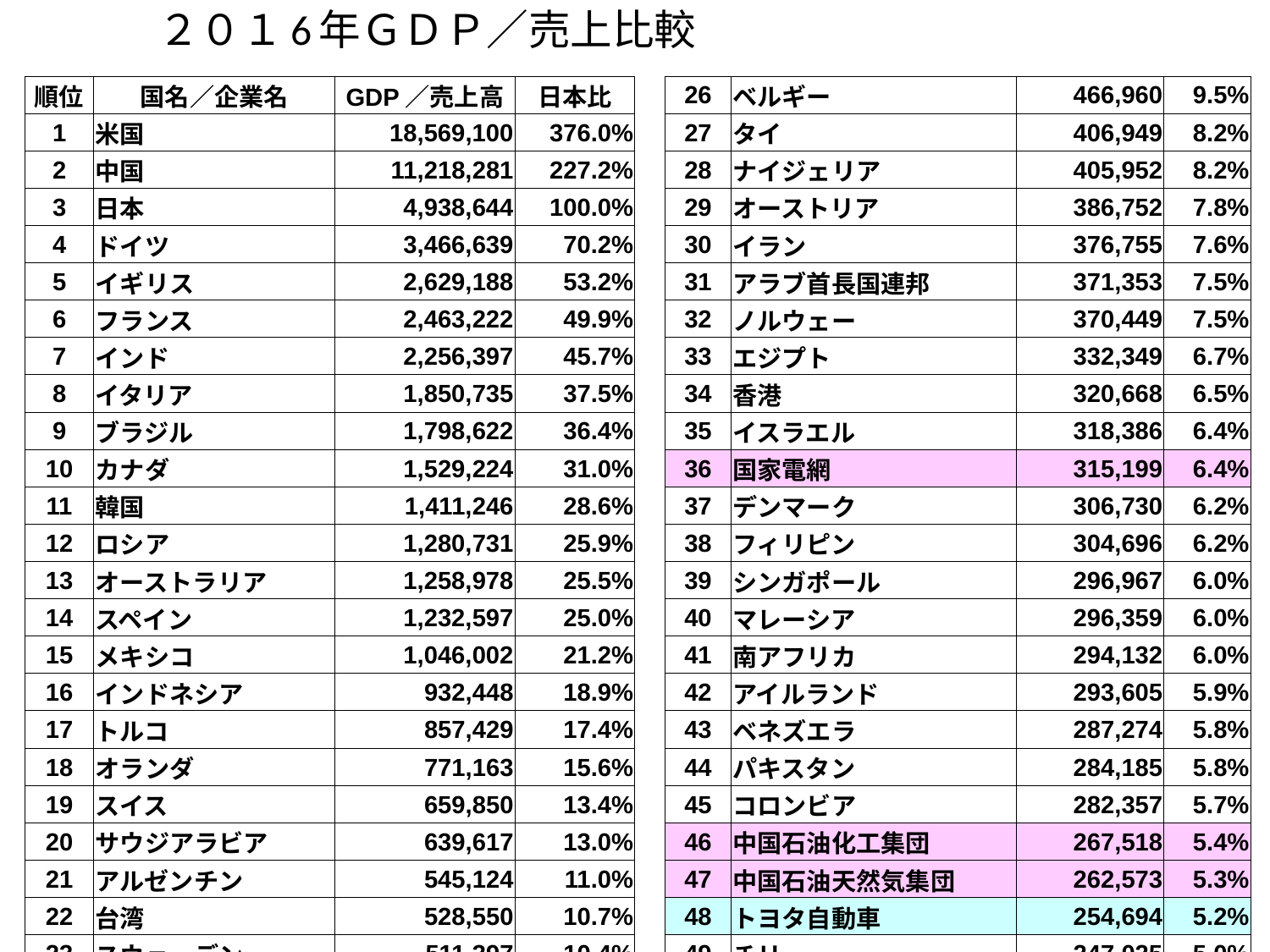

# ２０１6年ＧＤＰ／売上比較
| 26 | ベルギー | 466,960 | 9.5% |
| --- | --- | --- | --- |
| 27 | タイ | 406,949 | 8.2% |
| 28 | ナイジェリア | 405,952 | 8.2% |
| 29 | オーストリア | 386,752 | 7.8% |
| 30 | イラン | 376,755 | 7.6% |
| 31 | アラブ首長国連邦 | 371,353 | 7.5% |
| 32 | ノルウェー | 370,449 | 7.5% |
| 33 | エジプト | 332,349 | 6.7% |
| 34 | 香港 | 320,668 | 6.5% |
| 35 | イスラエル | 318,386 | 6.4% |
| 36 | 国家電網 | 315,199 | 6.4% |
| 37 | デンマーク | 306,730 | 6.2% |
| 38 | フィリピン | 304,696 | 6.2% |
| 39 | シンガポール | 296,967 | 6.0% |
| 40 | マレーシア | 296,359 | 6.0% |
| 41 | 南アフリカ | 294,132 | 6.0% |
| 42 | アイルランド | 293,605 | 5.9% |
| 43 | ベネズエラ | 287,274 | 5.8% |
| 44 | パキスタン | 284,185 | 5.8% |
| 45 | コロンビア | 282,357 | 5.7% |
| 46 | 中国石油化工集団 | 267,518 | 5.4% |
| 47 | 中国石油天然気集団 | 262,573 | 5.3% |
| 48 | トヨタ自動車 | 254,694 | 5.2% |
| 49 | チリ | 247,025 | 5.0% |
| 50 | フォルクスワーゲン(独) | 240,264 | 4.9% |
| 51 | ロイヤル・ダッチ・シェル(蘭） | 240,033 | 4.9% |
| 順位 | 国名／企業名 | GDP／売上高 | 日本比 |
| --- | --- | --- | --- |
| 1 | 米国 | 18,569,100 | 376.0% |
| 2 | 中国 | 11,218,281 | 227.2% |
| 3 | 日本 | 4,938,644 | 100.0% |
| 4 | ドイツ | 3,466,639 | 70.2% |
| 5 | イギリス | 2,629,188 | 53.2% |
| 6 | フランス | 2,463,222 | 49.9% |
| 7 | インド | 2,256,397 | 45.7% |
| 8 | イタリア | 1,850,735 | 37.5% |
| 9 | ブラジル | 1,798,622 | 36.4% |
| 10 | カナダ | 1,529,224 | 31.0% |
| 11 | 韓国 | 1,411,246 | 28.6% |
| 12 | ロシア | 1,280,731 | 25.9% |
| 13 | オーストラリア | 1,258,978 | 25.5% |
| 14 | スペイン | 1,232,597 | 25.0% |
| 15 | メキシコ | 1,046,002 | 21.2% |
| 16 | インドネシア | 932,448 | 18.9% |
| 17 | トルコ | 857,429 | 17.4% |
| 18 | オランダ | 771,163 | 15.6% |
| 19 | スイス | 659,850 | 13.4% |
| 20 | サウジアラビア | 639,617 | 13.0% |
| 21 | アルゼンチン | 545,124 | 11.0% |
| 22 | 台湾 | 528,550 | 10.7% |
| 23 | スウェーデン | 511,397 | 10.4% |
| 24 | Walmart | 485,873 | 9.8% |
| 25 | ポーランド | 467,591 | 9.5% |